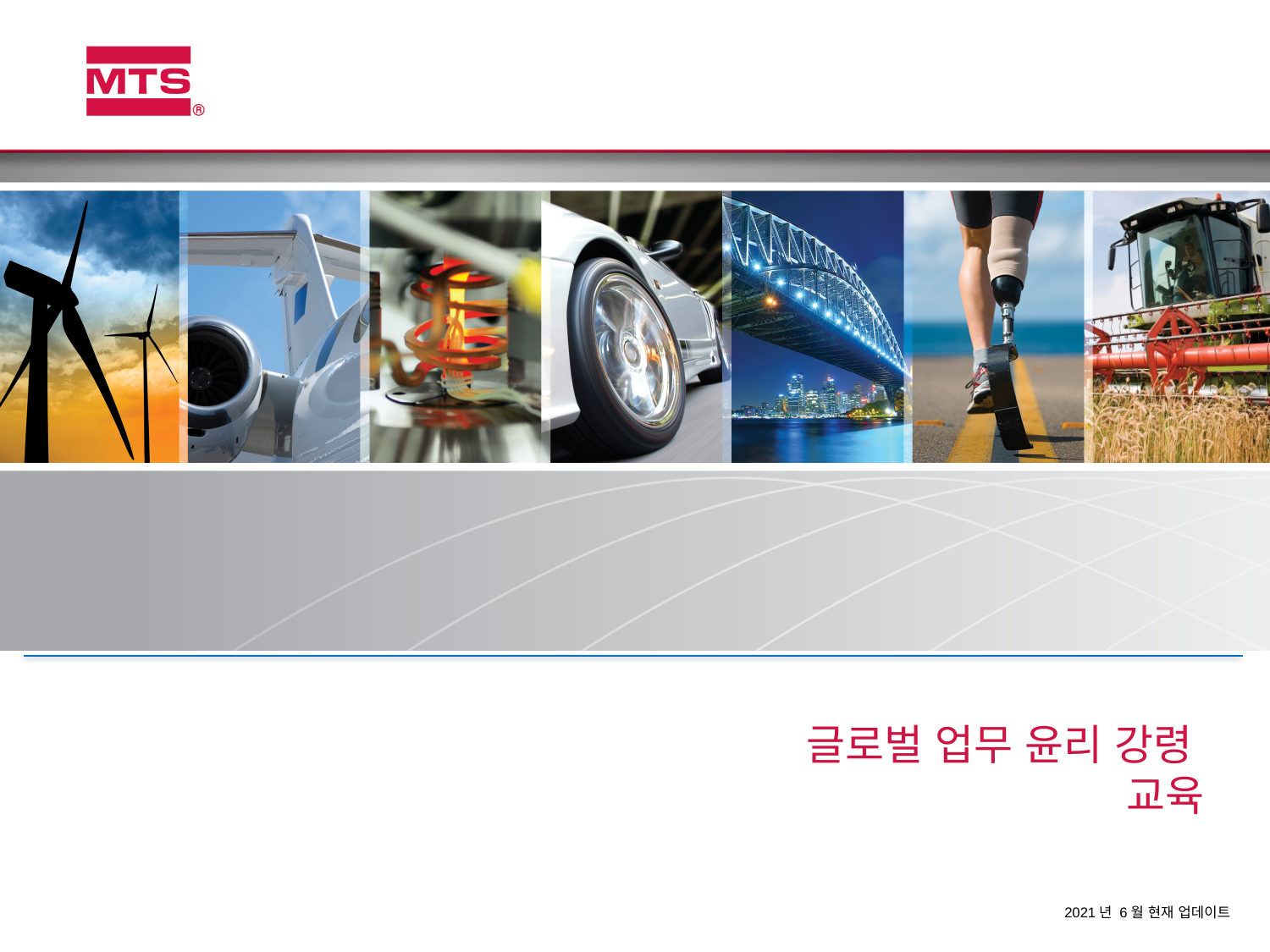

# 글로벌 업무 윤리 강령 교육
2021년 6월 현재 업데이트